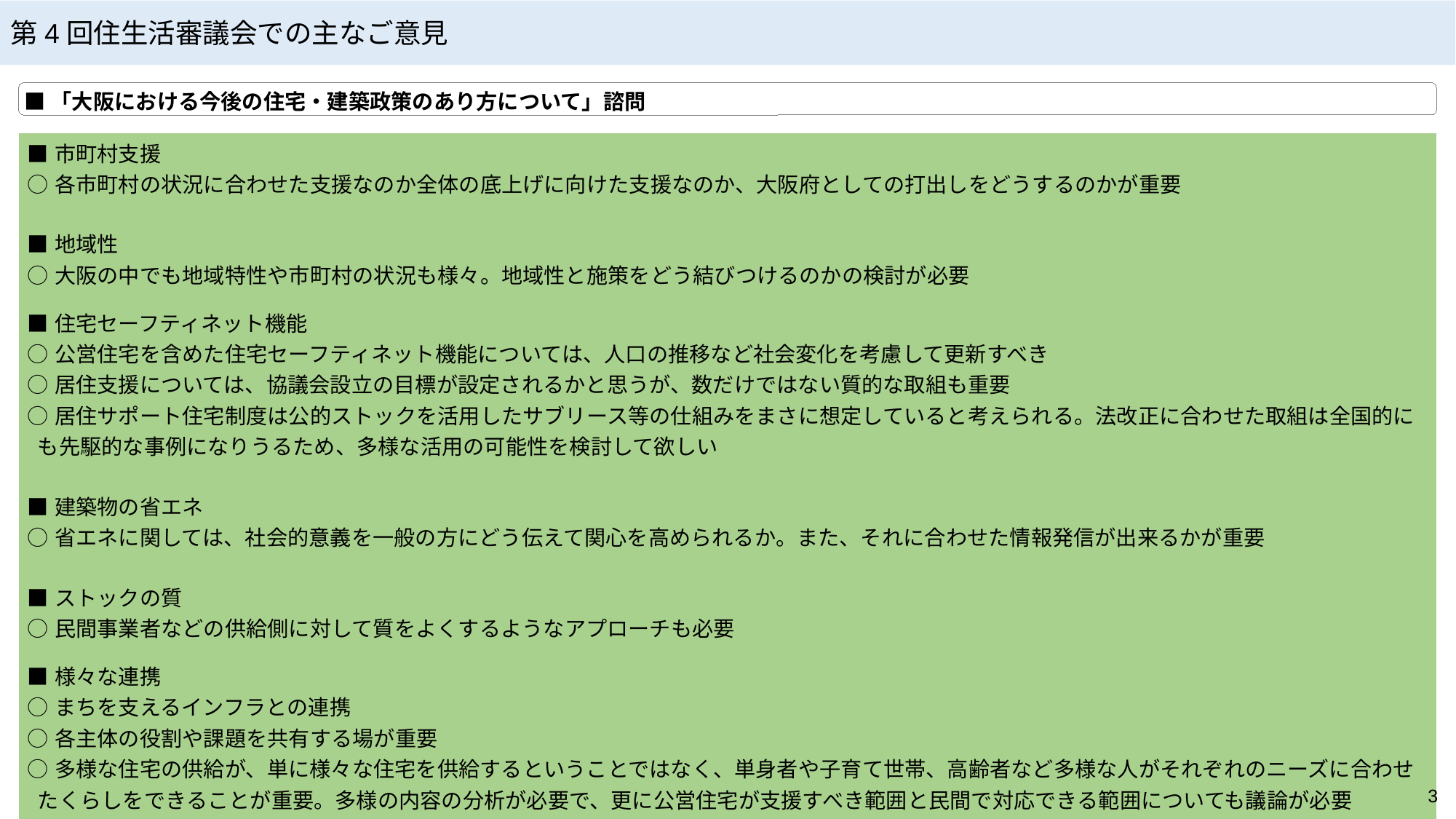

第4回住生活審議会での主なご意見
■「大阪における今後の住宅・建築政策のあり方について」諮問
| ■市町村支援 ○各市町村の状況に合わせた支援なのか全体の底上げに向けた支援なのか、大阪府としての打出しをどうするのかが重要 ■地域性 ○大阪の中でも地域特性や市町村の状況も様々。地域性と施策をどう結びつけるのかの検討が必要 ■住宅セーフティネット機能 ○公営住宅を含めた住宅セーフティネット機能については、人口の推移など社会変化を考慮して更新すべき ○居住支援については、協議会設立の目標が設定されるかと思うが、数だけではない質的な取組も重要 ○居住サポート住宅制度は公的ストックを活用したサブリース等の仕組みをまさに想定していると考えられる。法改正に合わせた取組は全国的にも先駆的な事例になりうるため、多様な活用の可能性を検討して欲しい ■建築物の省エネ ○省エネに関しては、社会的意義を一般の方にどう伝えて関心を高められるか。また、それに合わせた情報発信が出来るかが重要 ■ストックの質 ○民間事業者などの供給側に対して質をよくするようなアプローチも必要 ■様々な連携 ○まちを支えるインフラとの連携 ○各主体の役割や課題を共有する場が重要 ○多様な住宅の供給が、単に様々な住宅を供給するということではなく、単身者や子育て世帯、高齢者など多様な人がそれぞれのニーズに合わせたくらしをできることが重要。多様の内容の分析が必要で、更に公営住宅が支援すべき範囲と民間で対応できる範囲についても議論が必要 ○単身者が孤立化することひとつとっても、住宅の供給だけでなく、就労支援や貧困、法律相談など様々な事情が絡んでいることが多く、複雑化した課題には様々な分野と連携した支援が必要 |
| --- |
3